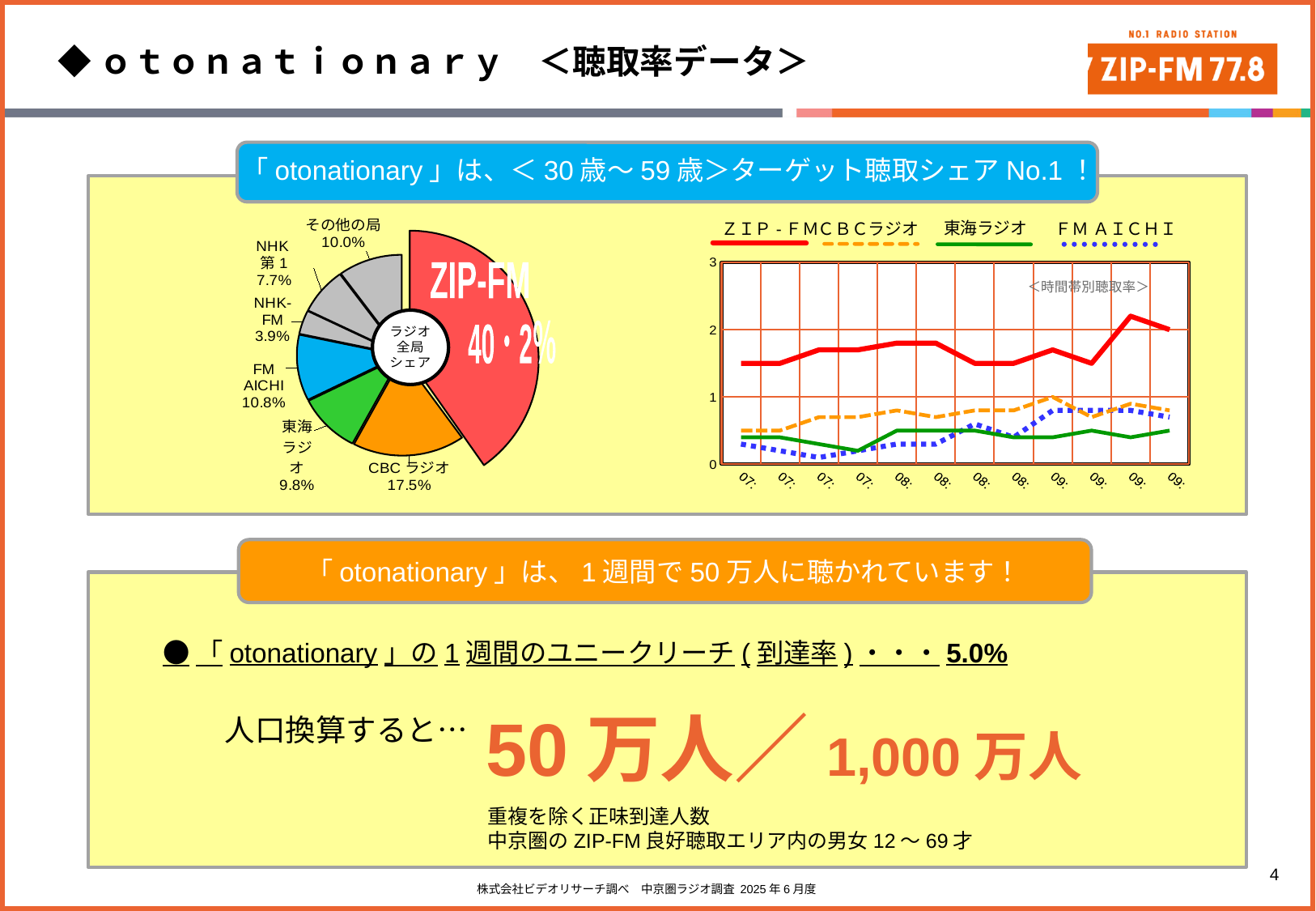

◆ｏｔｏｎａｔｉｏｎａｒｙ　＜聴取率データ＞

「otonationary」は、＜30歳～59歳＞ターゲット聴取シェアNo.1！

### Chart

| Category | 07:00-24:00 |
|---|---|
| ZIP-FM | 40.2 |
| CBCラジオ | 17.5 |
| 東海ラジオ | 9.8 |
| FM AICHI | 10.8 |
| NHK-FM | 3.9 |
| NHK第1 | 7.7 |
| その他の局 | 10.0 |

### Chart

| Category | 07:00-24:00 |
|---|---|
| ZIP-FM | 40.2 |
| FM AICHI | 17.5 |
| NHK-FM | 9.8 |
| CBCラジオ | 10.8 |
| 東海ラジオ | 3.9 |
| NHK第1 | 7.7 |
| その他の局 | 10.0 |
ZIP-FM
40．2％
東海ラジオ
ＦＭ ＡＩＣＨＩ
ＺＩＰ-ＦＭ
ＣＢＣラジオ

### Chart

| Category |
|---|

[unsupported chart]

＜時間帯別聴取率＞

「otonationary」は、1週間で50万人に聴かれています！

●「otonationary」の1週間のユニークリーチ(到達率)・・・5.0%
50万人／1,000万人
人口換算すると…
重複を除く正味到達人数
中京圏のZIP-FM良好聴取エリア内の男女12～69才
株式会社ビデオリサーチ調べ　中京圏ラジオ調査 2025年6月度